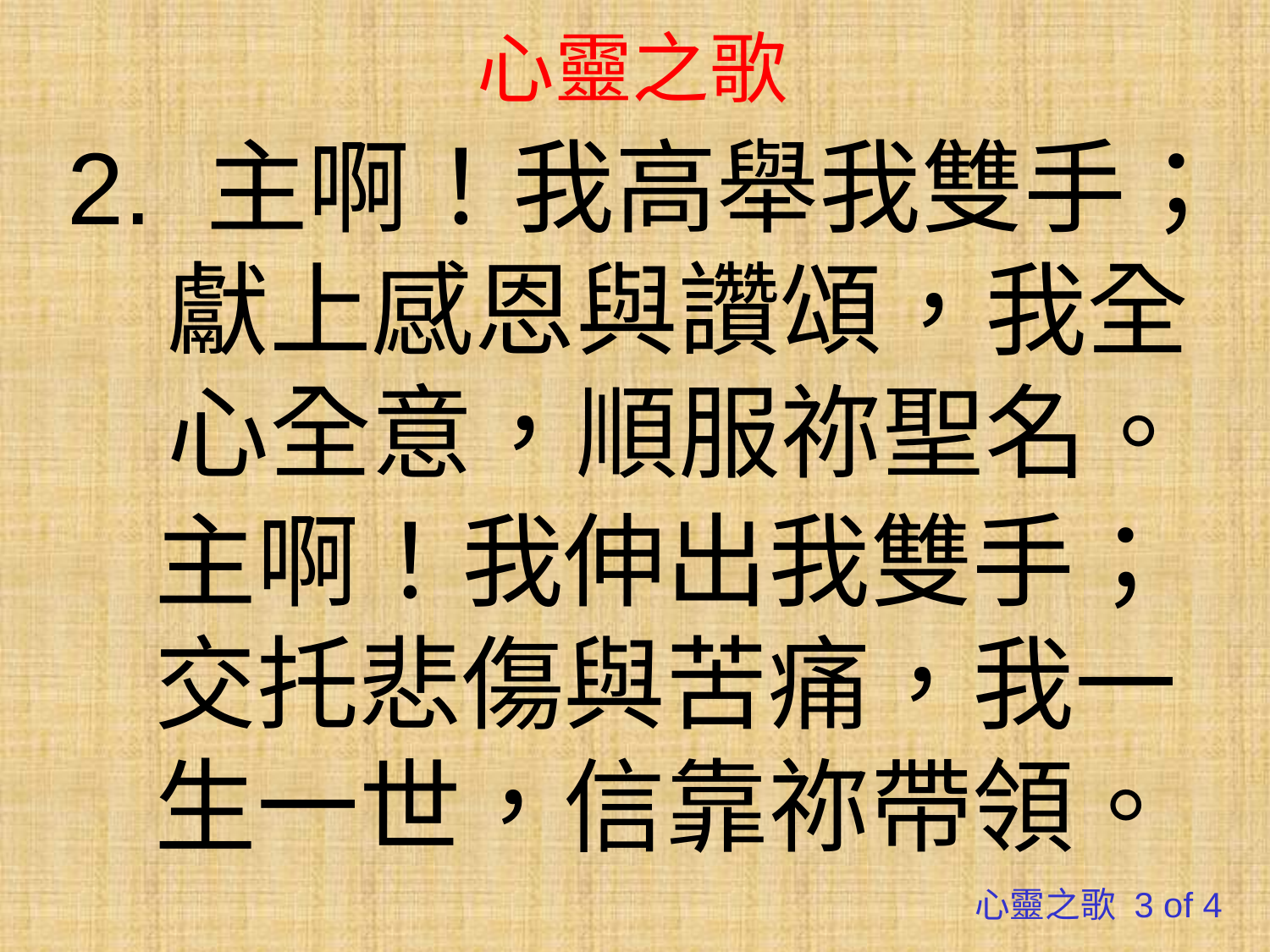

# 心靈之歌
2. 主啊！我高舉我雙手；獻上感恩與讚頌，我全心全意，順服祢聖名。
主啊！我伸出我雙手；交托悲傷與苦痛，我一生一世，信靠祢帶領。

心靈之歌 3 of 4